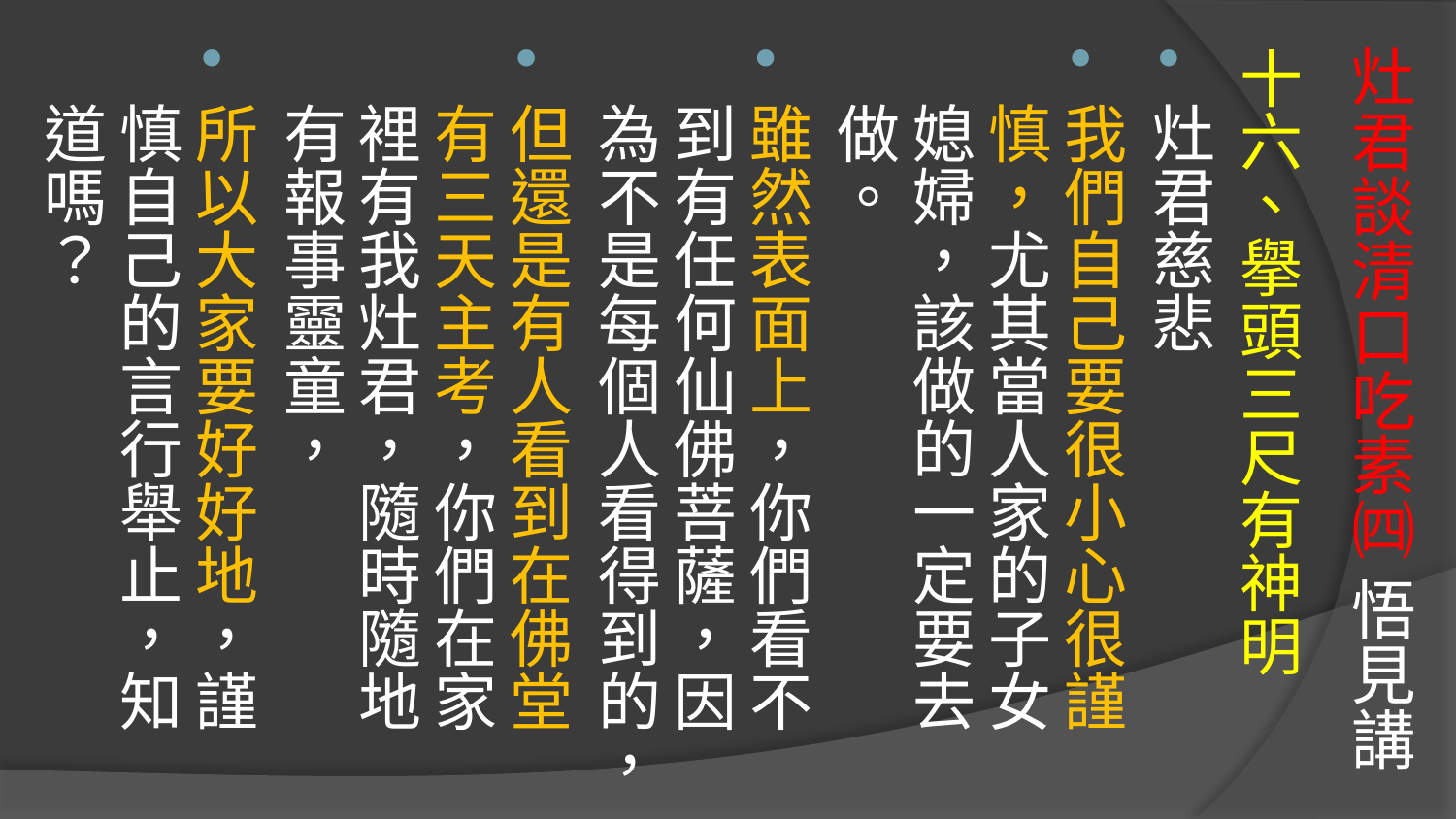

# 灶君談清口吃素㈣ 悟見講
十六、擧頭三尺有神明
灶君慈悲
我們自己要很小心很謹慎，尤其當人家的子女媳婦，該做的一定要去做。
雖然表面上，你們看不到有任何仙佛菩薩，因為不是每個人看得到的，
但還是有人看到在佛堂有三天主考，你們在家裡有我灶君，隨時隨地有報事靈童，
所以大家要好好地，謹慎自己的言行舉止，知道嗎？